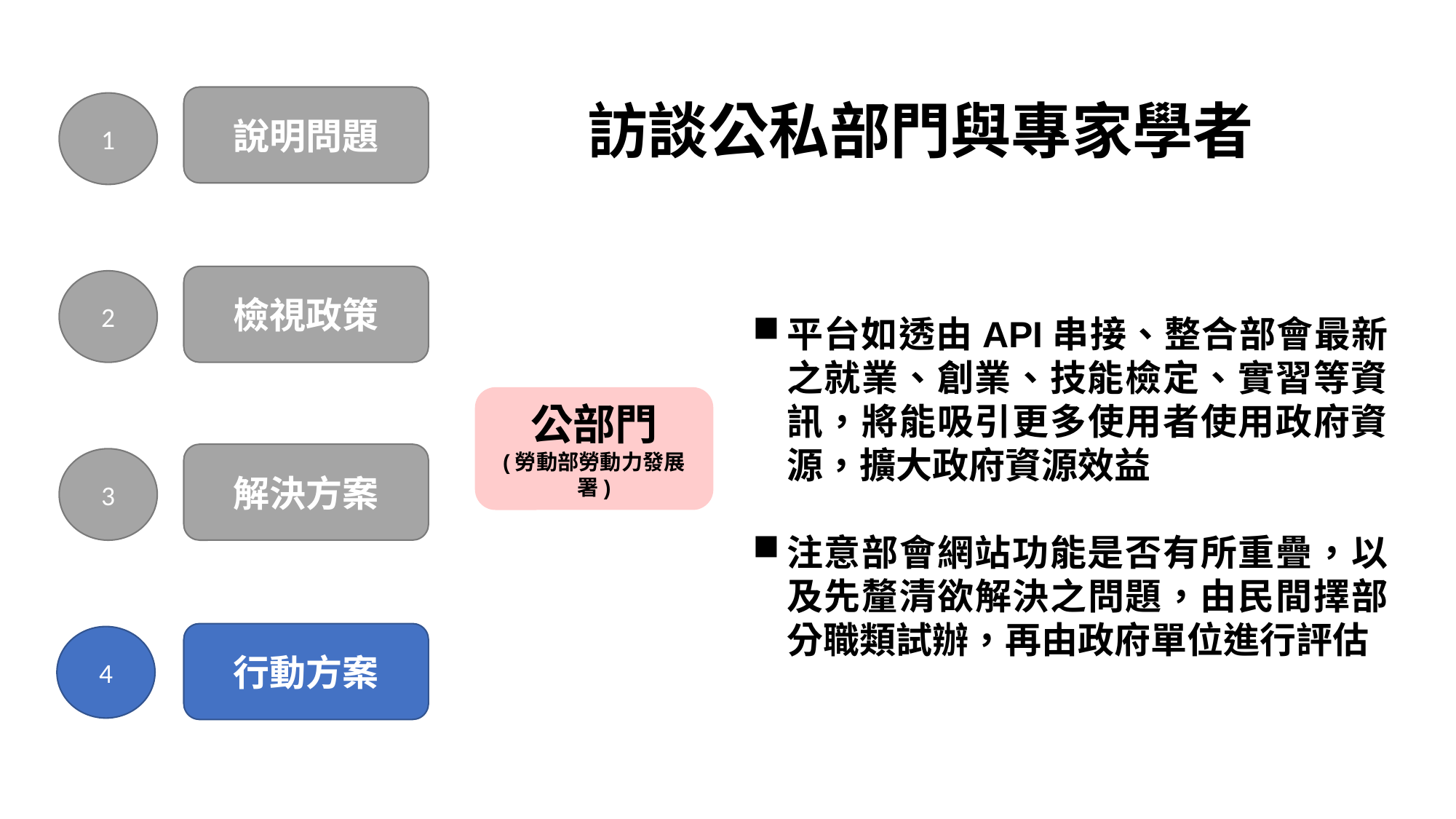

說明問題

1

檢視政策

2

解決方案

3

行動方案

4
訪談公私部門與專家學者

平台如透由API串接、整合部會最新之就業、創業、技能檢定、實習等資訊，將能吸引更多使用者使用政府資源，擴大政府資源效益

注意部會網站功能是否有所重疊，以及先釐清欲解決之問題，由民間擇部分職類試辦，再由政府單位進行評估
公部門
(勞動部勞動力發展署)